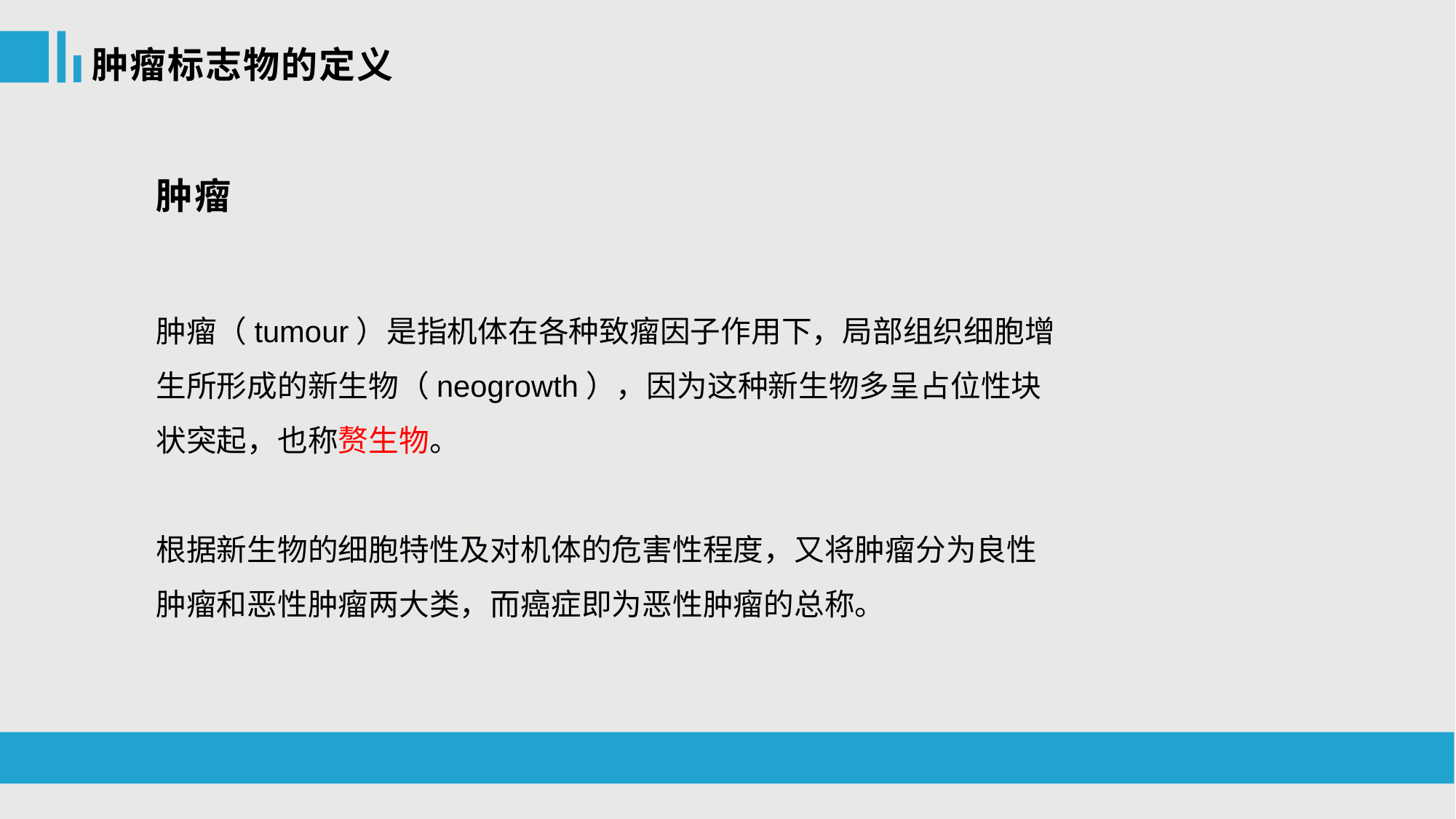

肿瘤标志物的定义

肿瘤
肿瘤（tumour）是指机体在各种致瘤因子作用下，局部组织细胞增生所形成的新生物（neogrowth），因为这种新生物多呈占位性块状突起，也称赘生物。

根据新生物的细胞特性及对机体的危害性程度，又将肿瘤分为良性肿瘤和恶性肿瘤两大类，而癌症即为恶性肿瘤的总称。